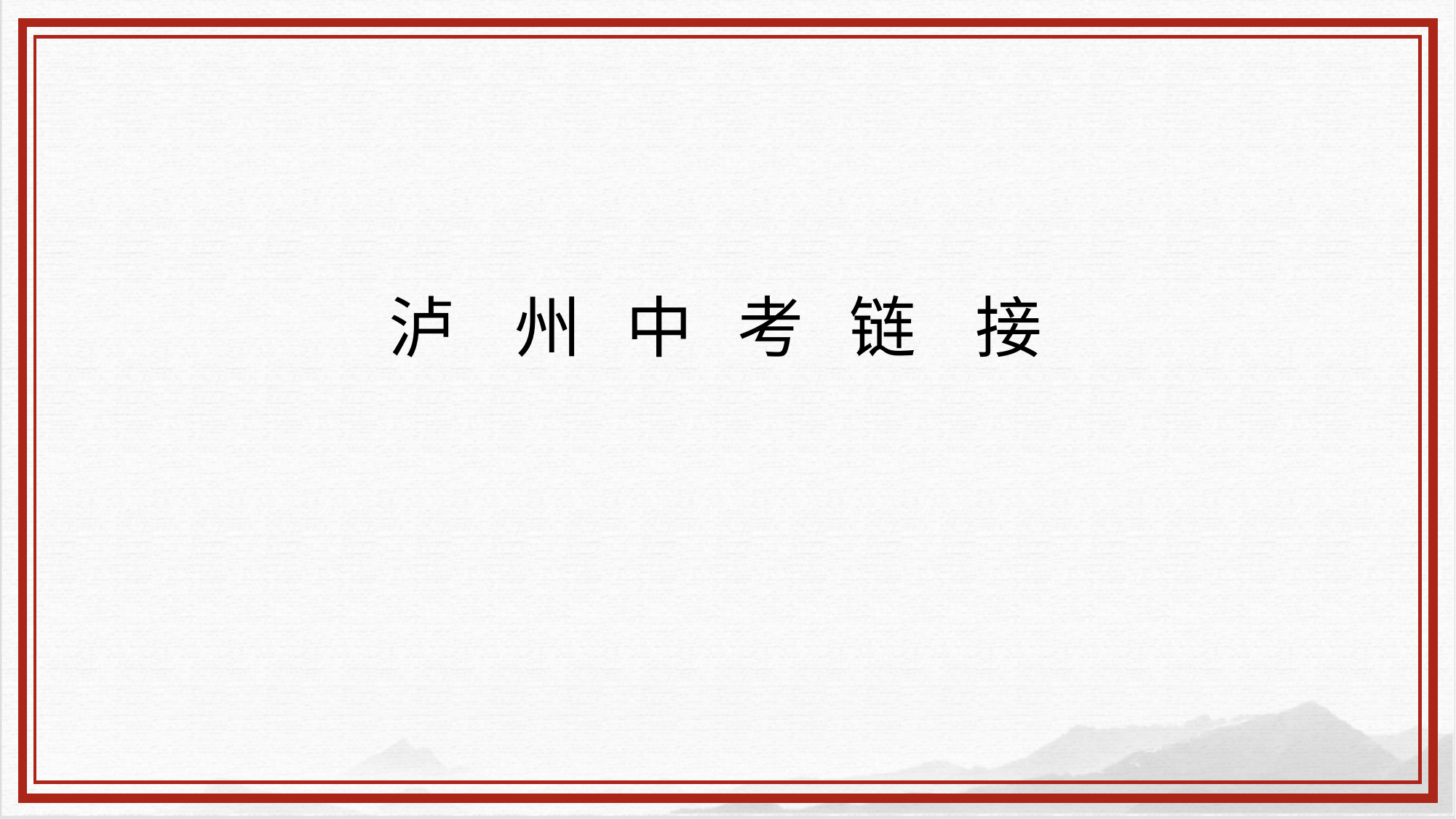

# 泸    州   中   考   链    接